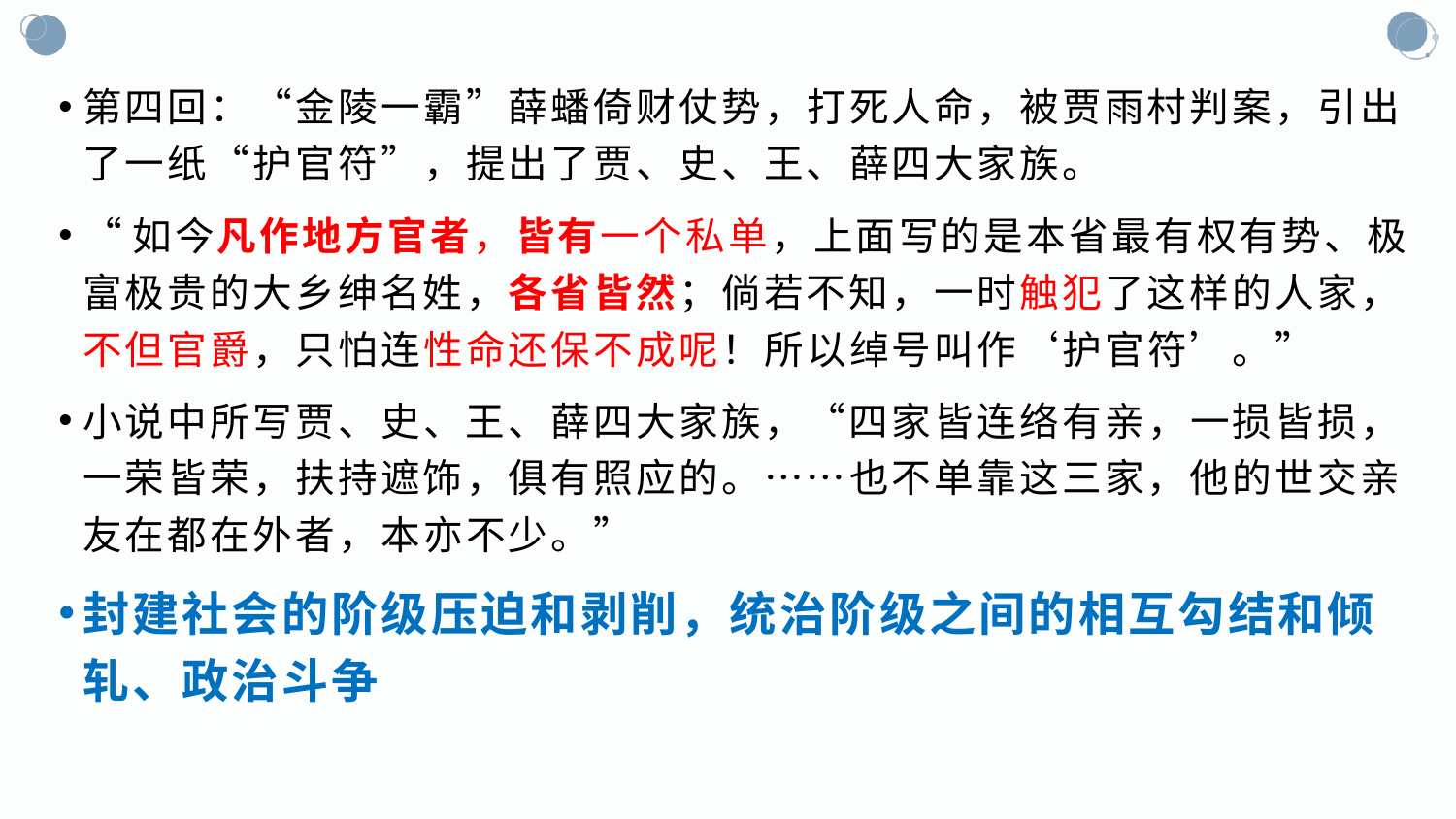

第四回：“金陵一霸”薛蟠倚财仗势，打死人命，被贾雨村判案，引出了一纸“护官符”，提出了贾、史、王、薛四大家族。
“如今凡作地方官者，皆有一个私单，上面写的是本省最有权有势、极富极贵的大乡绅名姓，各省皆然；倘若不知，一时触犯了这样的人家，不但官爵，只怕连性命还保不成呢！所以绰号叫作‘护官符’。”
小说中所写贾、史、王、薛四大家族，“四家皆连络有亲，一损皆损，一荣皆荣，扶持遮饰，俱有照应的。……也不单靠这三家，他的世交亲友在都在外者，本亦不少。”
封建社会的阶级压迫和剥削，统治阶级之间的相互勾结和倾轧、政治斗争